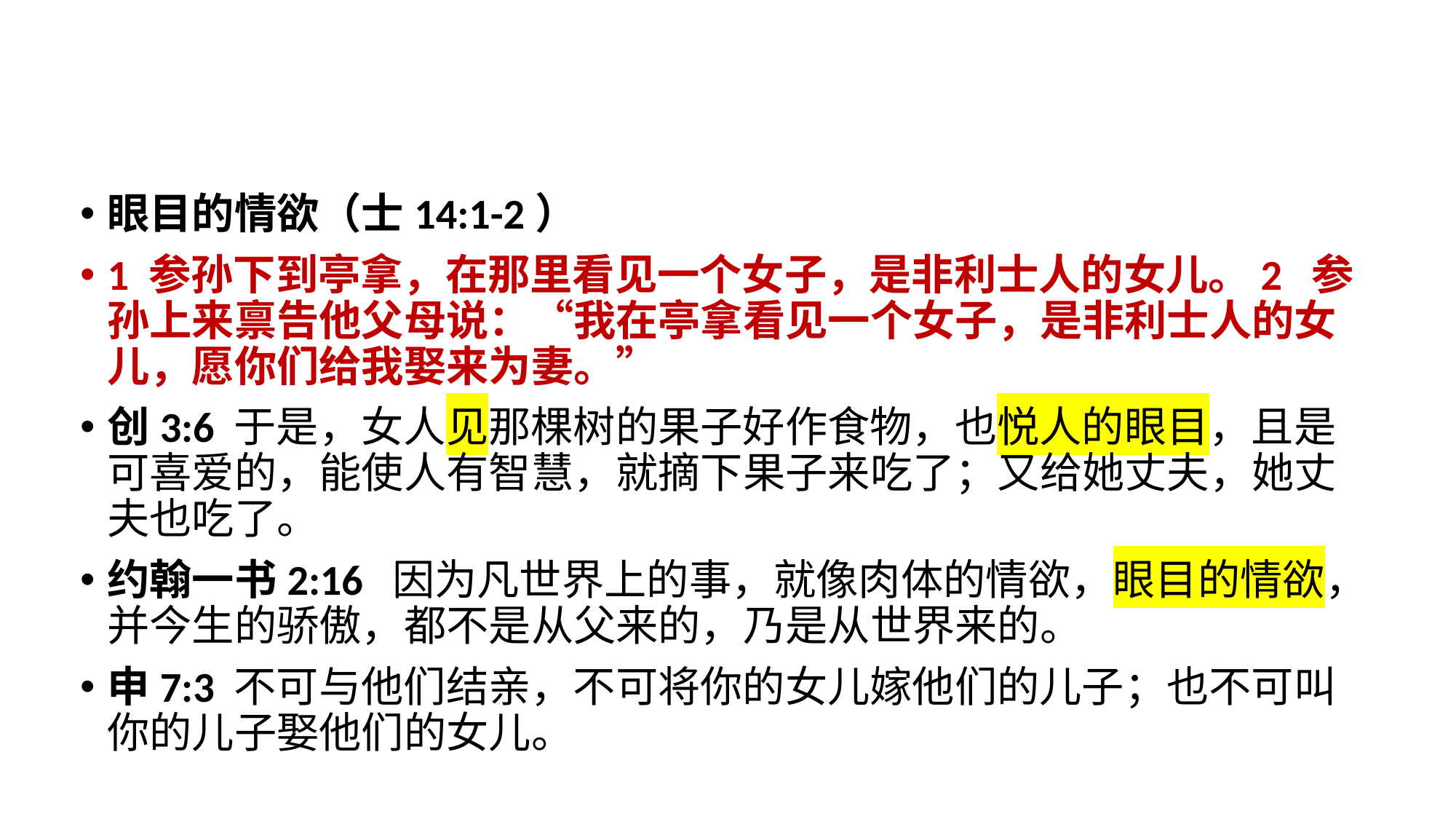

眼目的情欲（士14:1-2）
1 参孙下到亭拿，在那里看见一个女子，是非利士人的女儿。2  参孙上来禀告他父母说：“我在亭拿看见一个女子，是非利士人的女儿，愿你们给我娶来为妻。”
创3:6 于是，女人见那棵树的果子好作食物，也悦人的眼目，且是可喜爱的，能使人有智慧，就摘下果子来吃了；又给她丈夫，她丈夫也吃了。
约翰一书2:16  因为凡世界上的事，就像肉体的情欲，眼目的情欲，并今生的骄傲，都不是从父来的，乃是从世界来的。
申7:3 不可与他们结亲，不可将你的女儿嫁他们的儿子；也不可叫你的儿子娶他们的女儿。